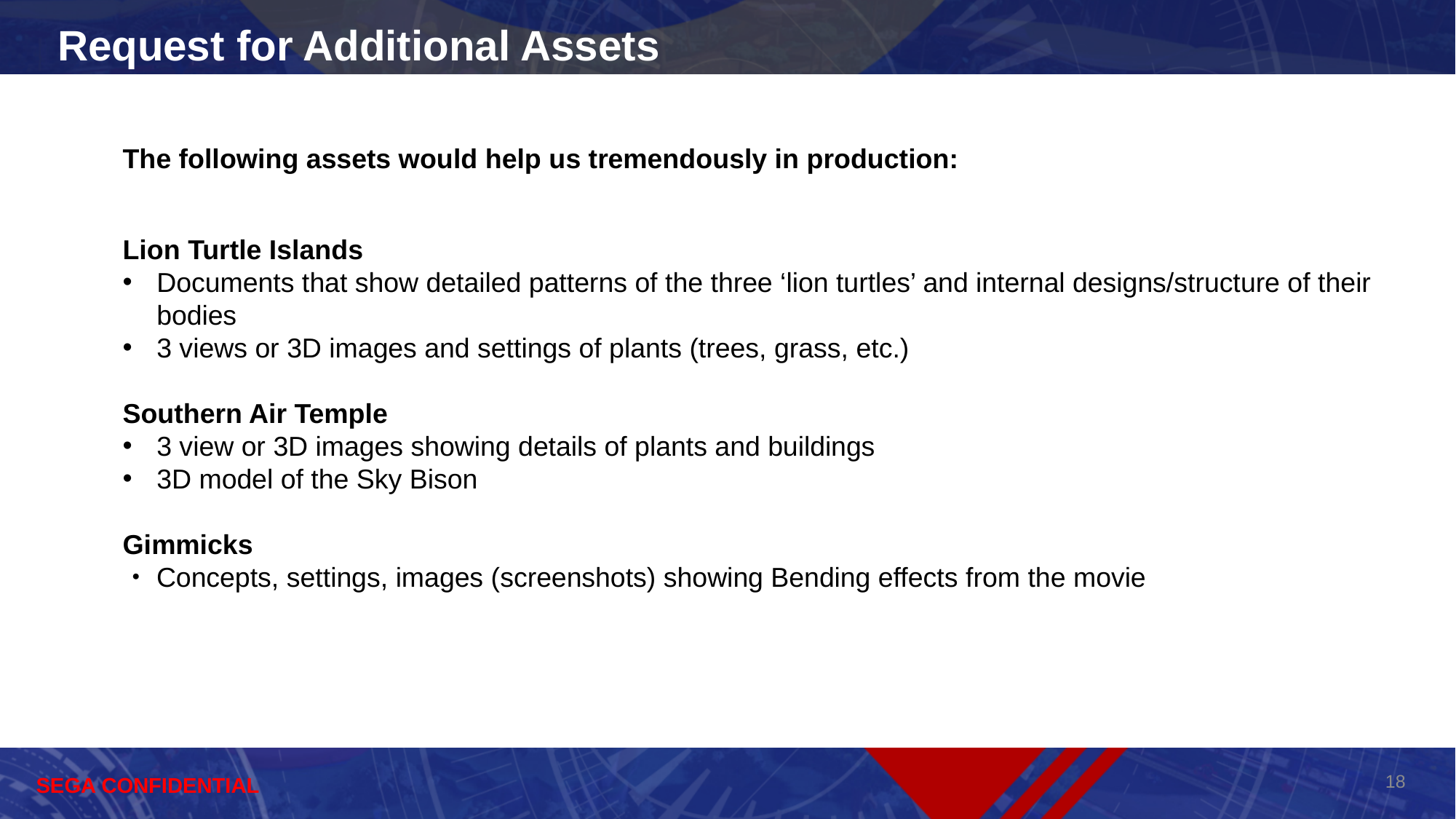

Request for Additional Assets
The following assets would help us tremendously in production:
Lion Turtle Islands
Documents that show detailed patterns of the three ‘lion turtles’ and internal designs/structure of their bodies
3 views or 3D images and settings of plants (trees, grass, etc.)

Southern Air Temple
3 view or 3D images showing details of plants and buildings
3D model of the Sky Bison

Gimmicks
・Concepts, settings, images (screenshots) showing Bending effects from the movie
18